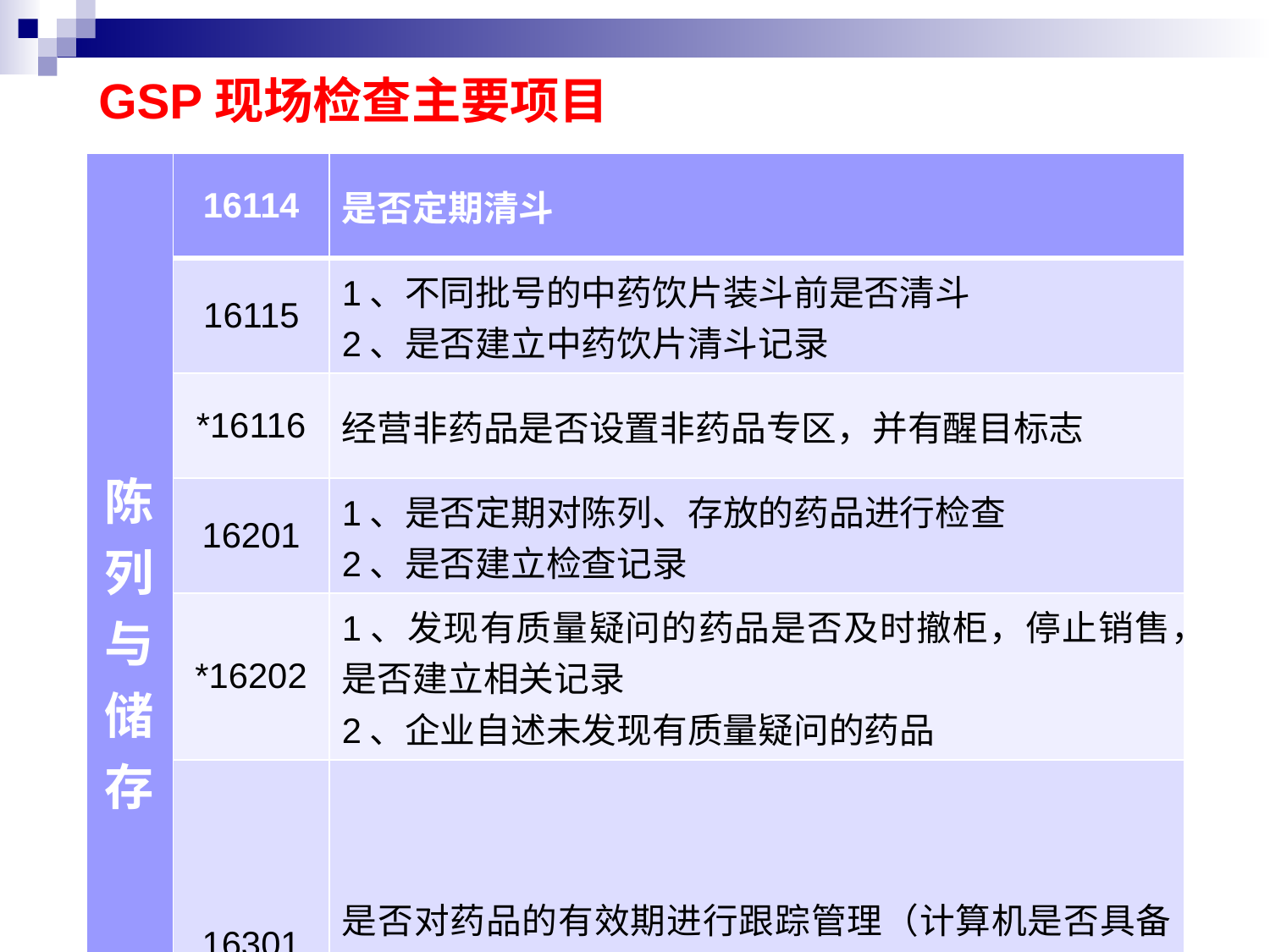

# GSP现场检查主要项目
| 陈列与储存 | 16114 | 是否定期清斗 |
| --- | --- | --- |
|  | 16115 | 1、不同批号的中药饮片装斗前是否清斗 2、是否建立中药饮片清斗记录 |
|  | \*16116 | 经营非药品是否设置非药品专区，并有醒目标志 |
|  | 16201 | 1、是否定期对陈列、存放的药品进行检查 2、是否建立检查记录 |
|  | \*16202 | 1、发现有质量疑问的药品是否及时撤柜，停止销售，是否建立相关记录 2、企业自述未发现有质量疑问的药品 |
|  | 16301 | 是否对药品的有效期进行跟踪管理（计算机是否具备此功能） |